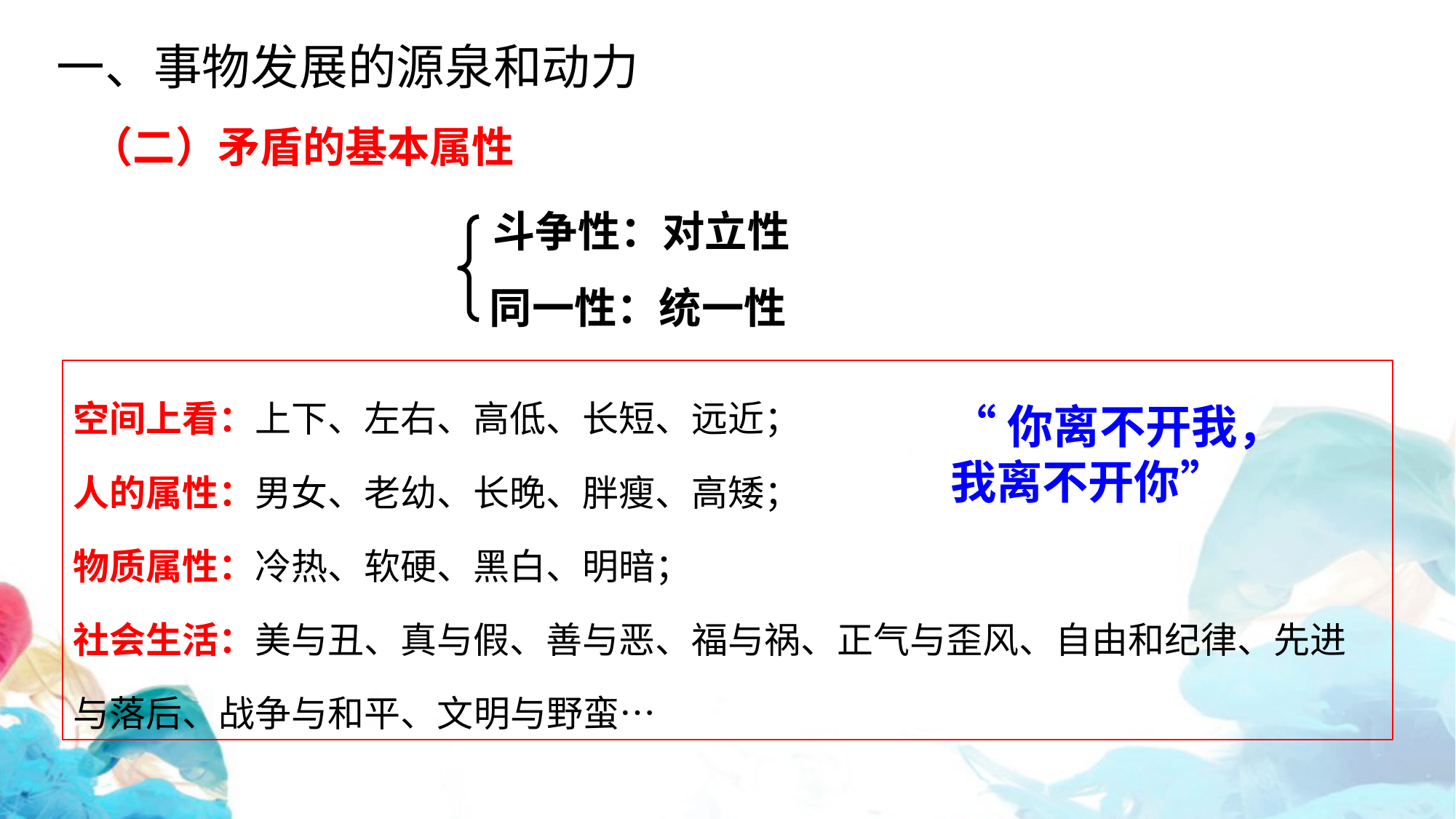

一、事物发展的源泉和动力
（二）矛盾的基本属性
斗争性：对立性

同一性：统一性
空间上看：上下、左右、高低、长短、远近；
人的属性：男女、老幼、长晚、胖瘦、高矮；
物质属性：冷热、软硬、黑白、明暗；
社会生活：美与丑、真与假、善与恶、福与祸、正气与歪风、自由和纪律、先进与落后、战争与和平、文明与野蛮…
“你离不开我，我离不开你”